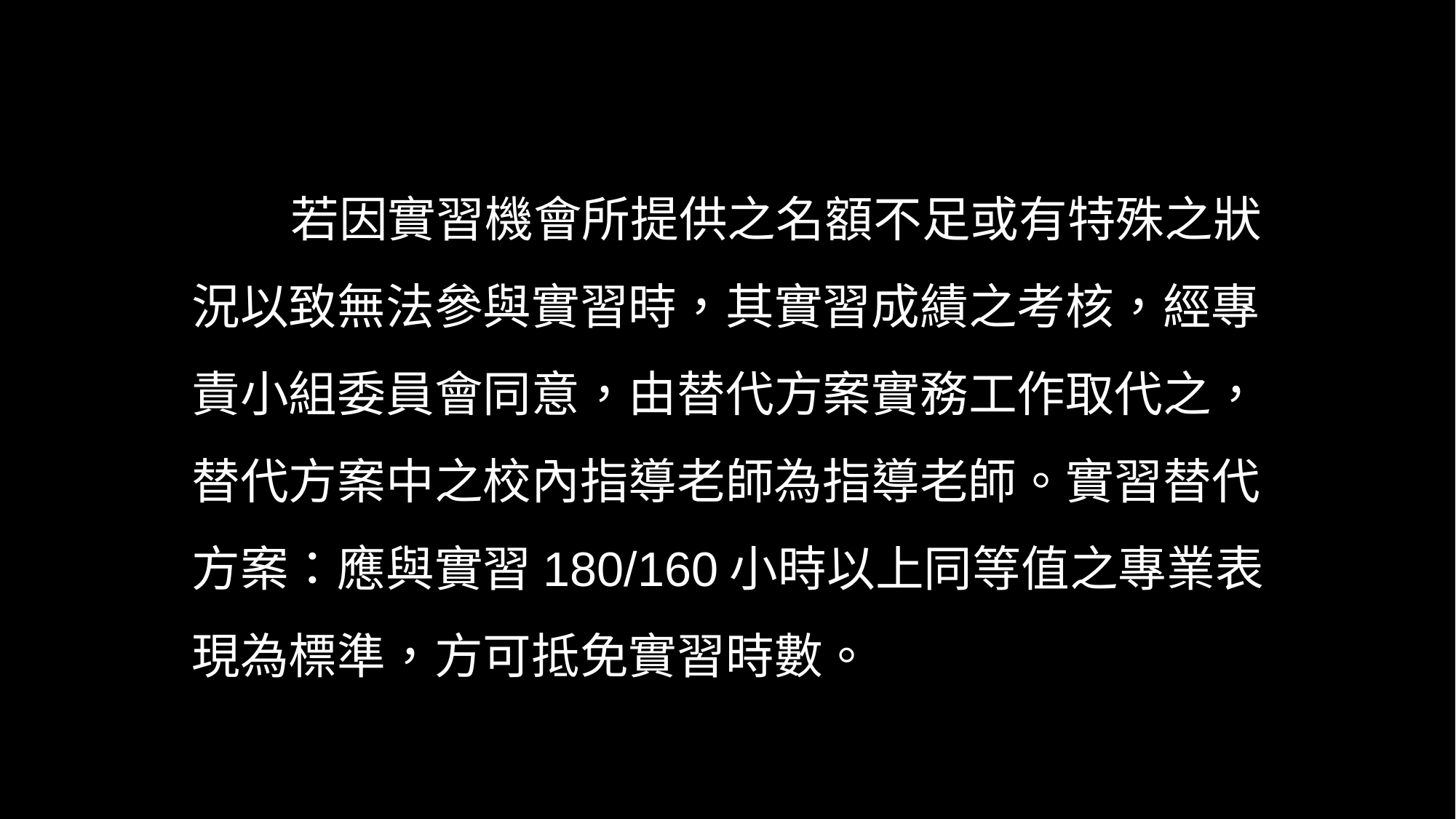

若因實習機會所提供之名額不足或有特殊之狀況以致無法參與實習時，其實習成績之考核，經專責小組委員會同意，由替代方案實務工作取代之，替代方案中之校內指導老師為指導老師。實習替代方案：應與實習180/160小時以上同等值之專業表現為標準，方可抵免實習時數。